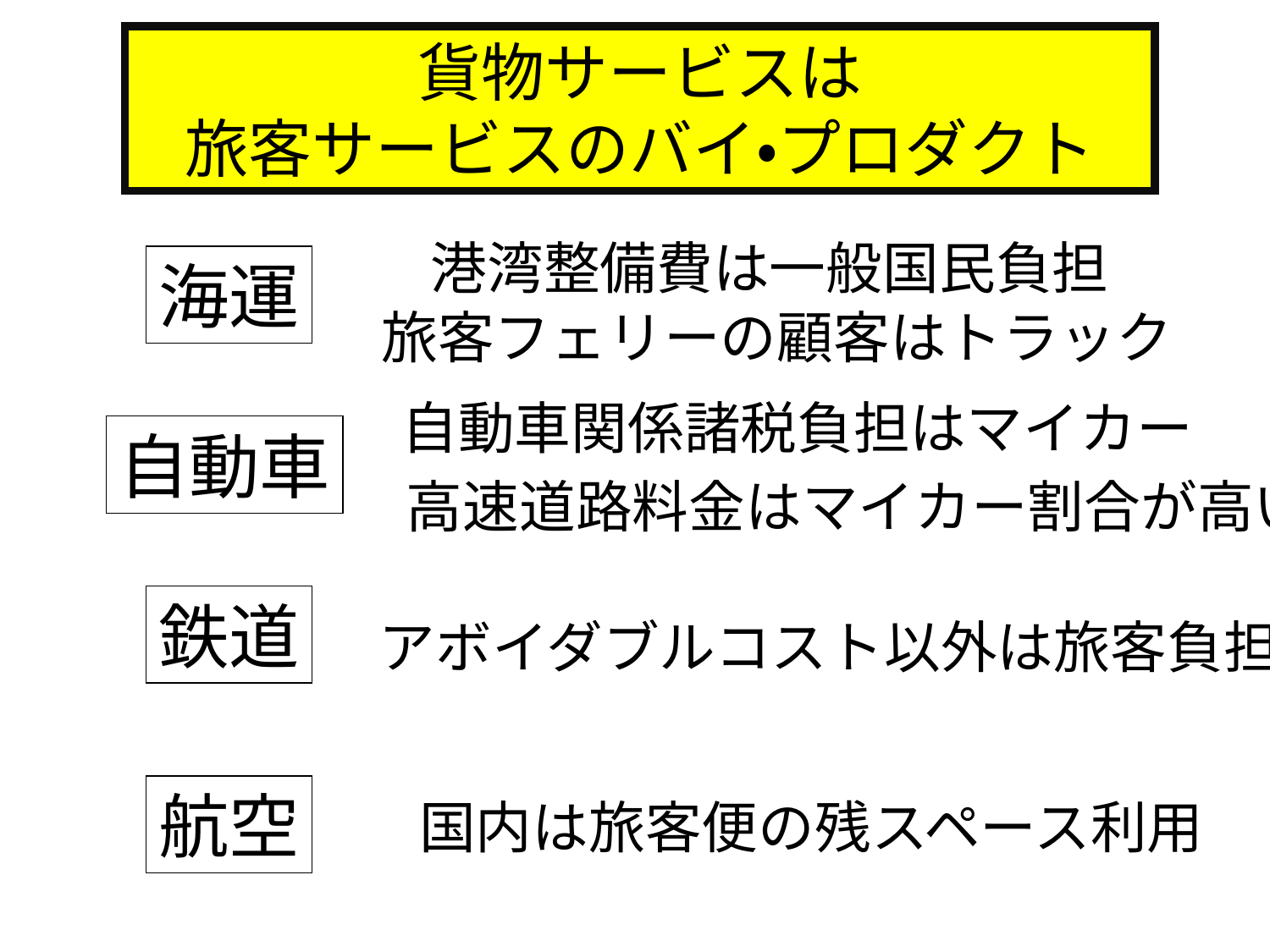

貨物サービスは
旅客サービスのバイ・プロダクト
港湾整備費は一般国民負担
海運
旅客フェリーの顧客はトラック
自動車関係諸税負担はマイカー
自動車
高速道路料金はマイカー割合が高い
鉄道
アボイダブルコスト以外は旅客負担
航空
国内は旅客便の残スペース利用